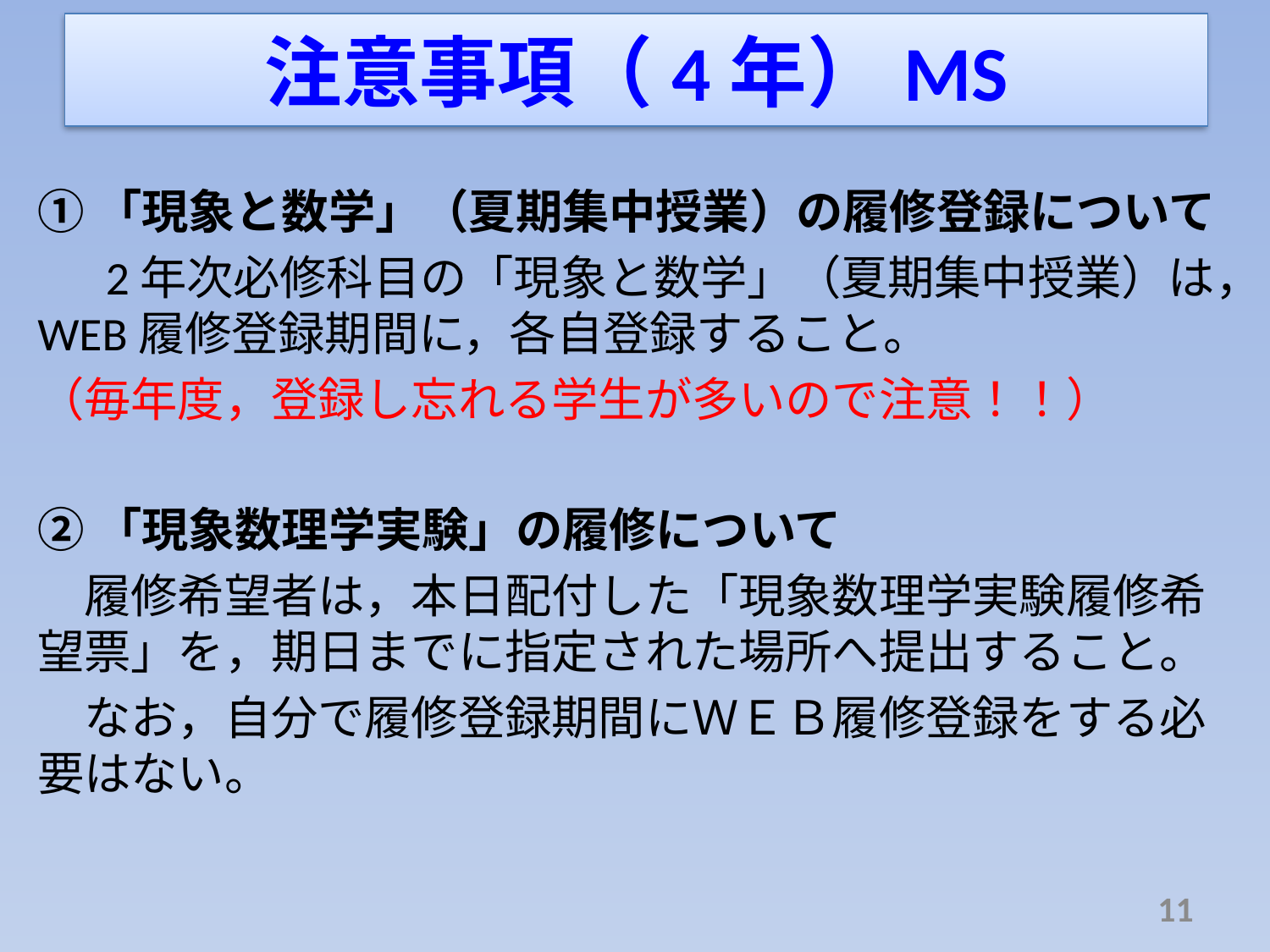

# 注意事項（4年）MS
①「現象と数学」（夏期集中授業）の履修登録について
　 2年次必修科目の「現象と数学」（夏期集中授業）は，WEB履修登録期間に，各自登録すること。
（毎年度，登録し忘れる学生が多いので注意！！）

②「現象数理学実験」の履修について
　履修希望者は，本日配付した「現象数理学実験履修希望票」を，期日までに指定された場所へ提出すること。
　なお，自分で履修登録期間にＷＥＢ履修登録をする必要はない。
11